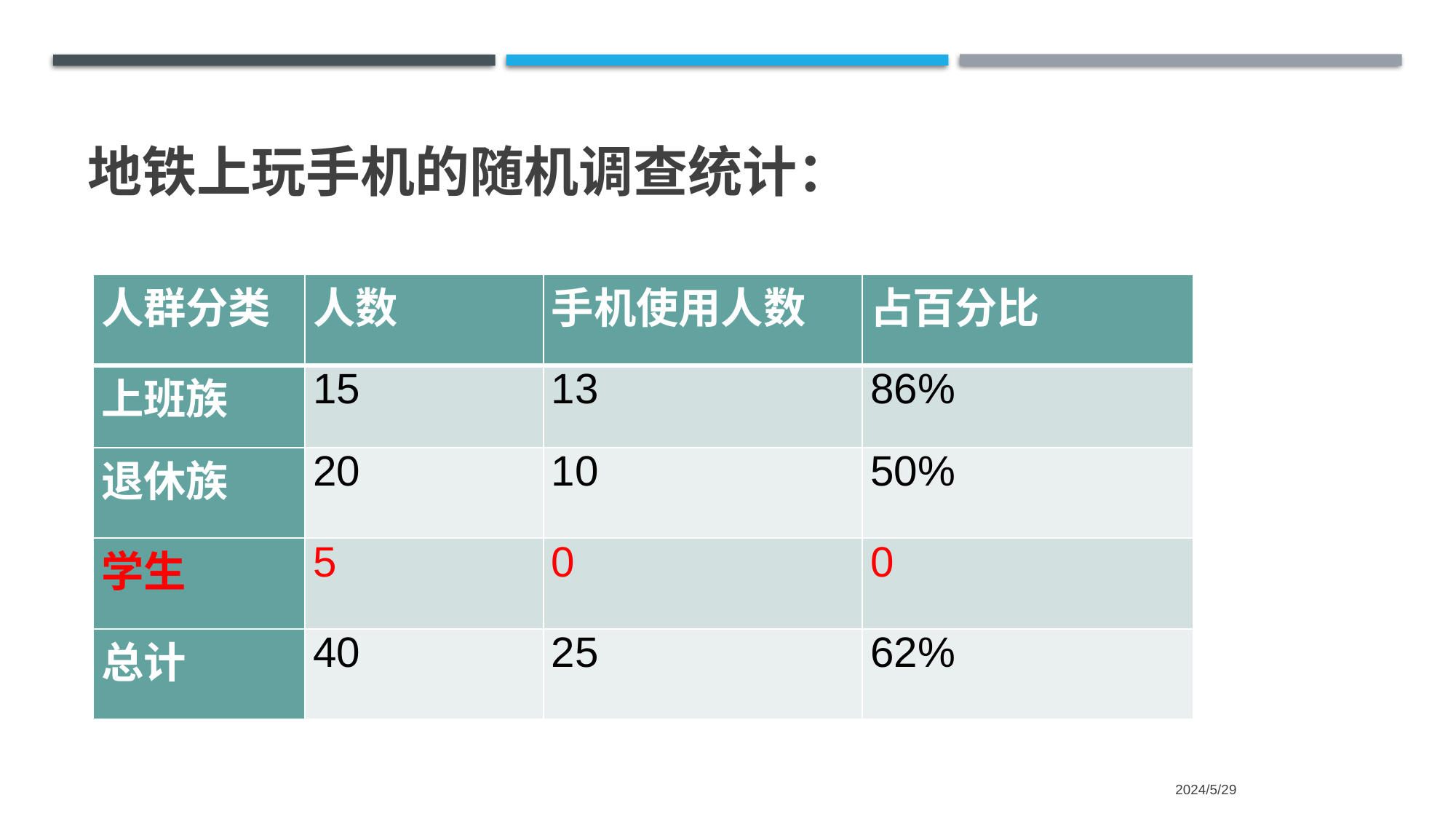

# 地铁上玩手机的随机调查统计：
| 人群分类 | 人数 | 手机使用人数 | 占百分比 |
| --- | --- | --- | --- |
| 上班族 | 15 | 13 | 86% |
| 退休族 | 20 | 10 | 50% |
| 学生 | 5 | 0 | 0 |
| 总计 | 40 | 25 | 62% |
2024/5/29